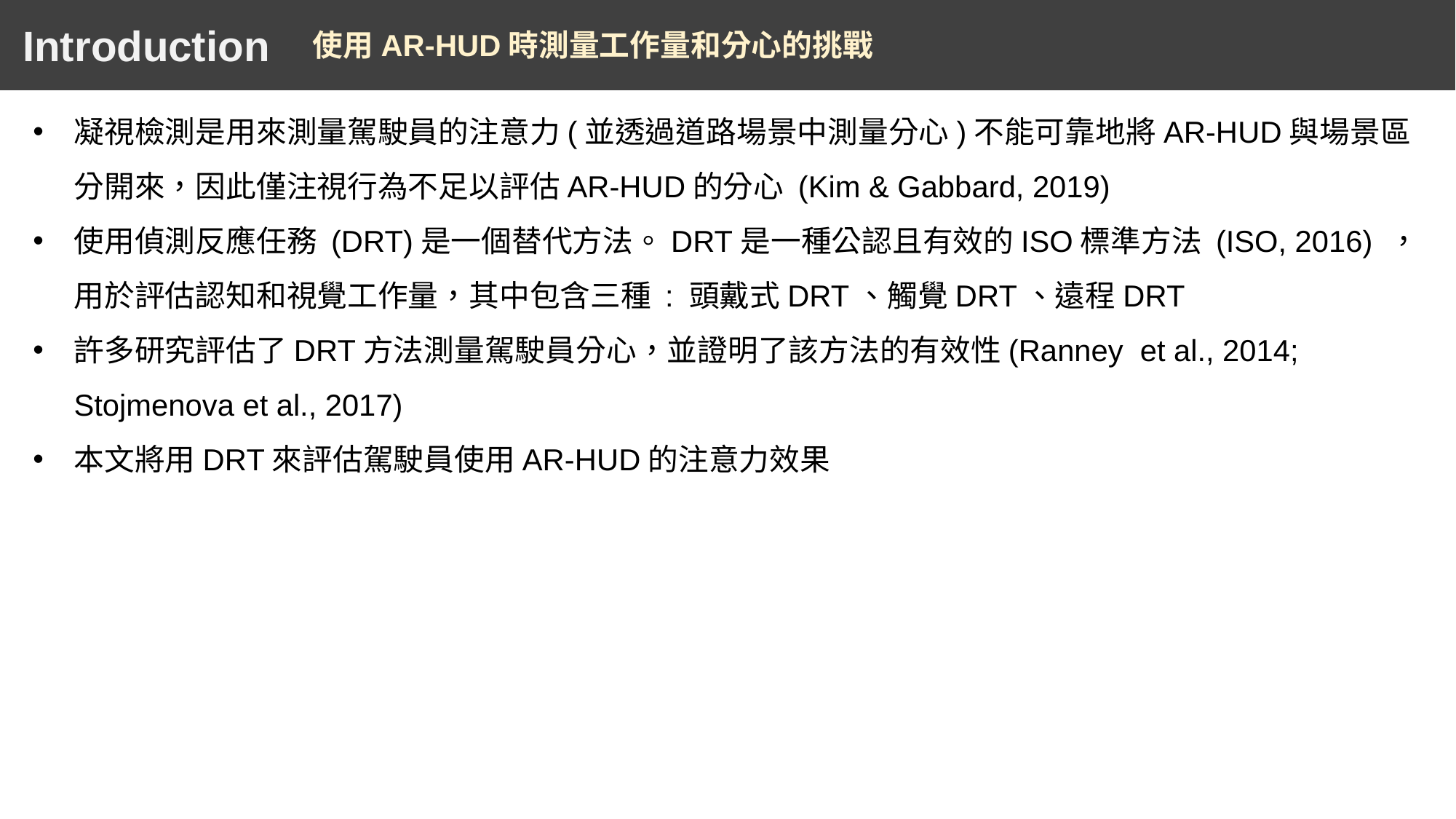

Introduction
使用AR-HUD時測量工作量和分心的挑戰
凝視檢測是用來測量駕駛員的注意力(並透過道路場景中測量分心)不能可靠地將AR-HUD與場景區分開來，因此僅注視行為不足以評估AR-HUD的分心 (Kim & Gabbard, 2019)
使用偵測反應任務 (DRT)是一個替代方法。DRT是一種公認且有效的ISO標準方法 (ISO, 2016) ，用於評估認知和視覺工作量，其中包含三種 : 頭戴式DRT、觸覺DRT、遠程DRT
許多研究評估了DRT方法測量駕駛員分心，並證明了該方法的有效性(Ranney  et al., 2014; Stojmenova et al., 2017)
本文將用DRT來評估駕駛員使用AR-HUD的注意力效果